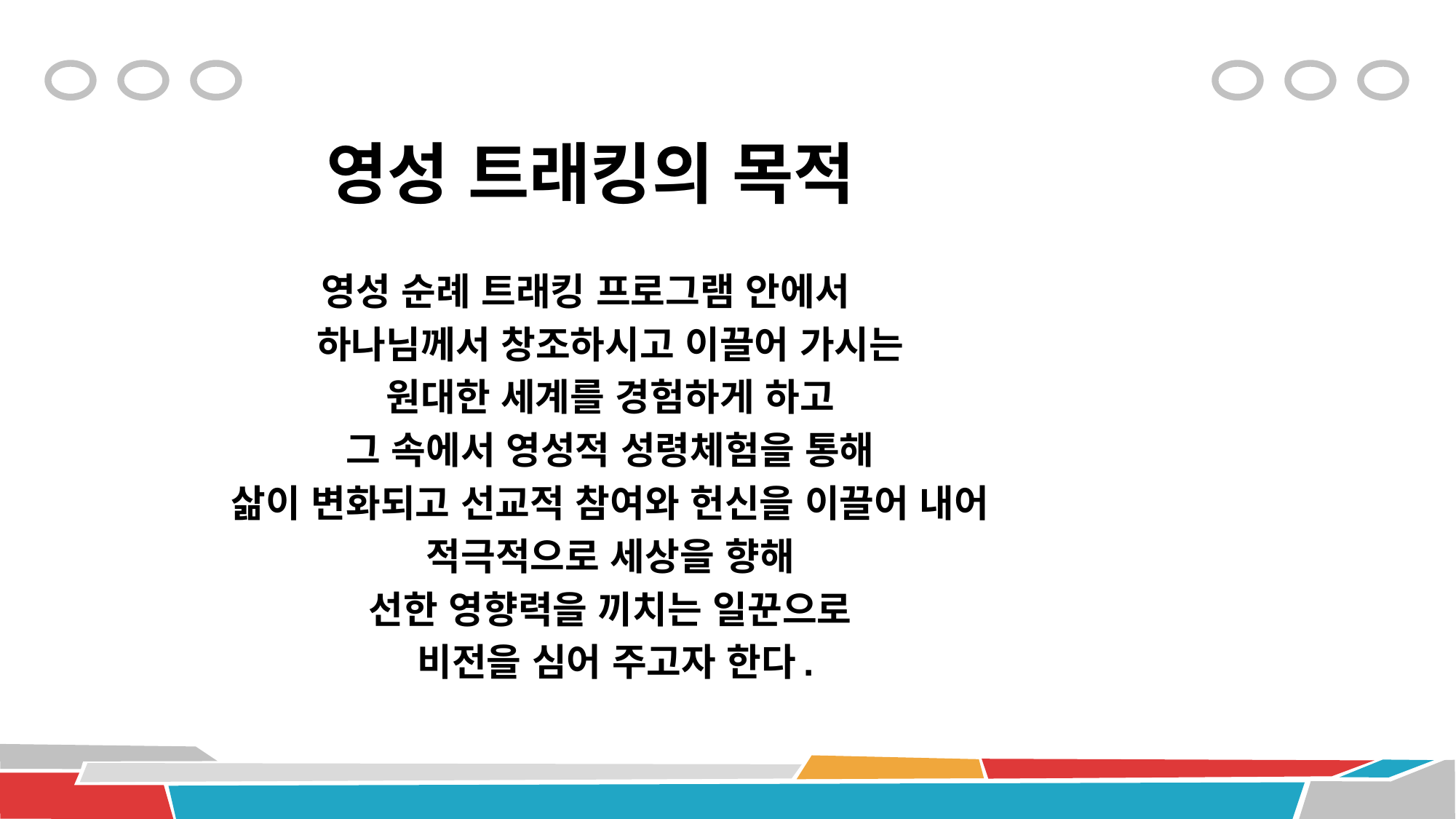

# 영성 트래킹의 목적
영성 순례 트래킹 프로그램 안에서
    하나님께서 창조하시고 이끌어 가시는
    원대한 세계를 경험하게 하고
    그 속에서 영성적 성령체험을 통해
    삶이 변화되고 선교적 참여와 헌신을 이끌어 내어
    적극적으로 세상을 향해
    선한 영향력을 끼치는 일꾼으로
    비전을 심어 주고자 한다.